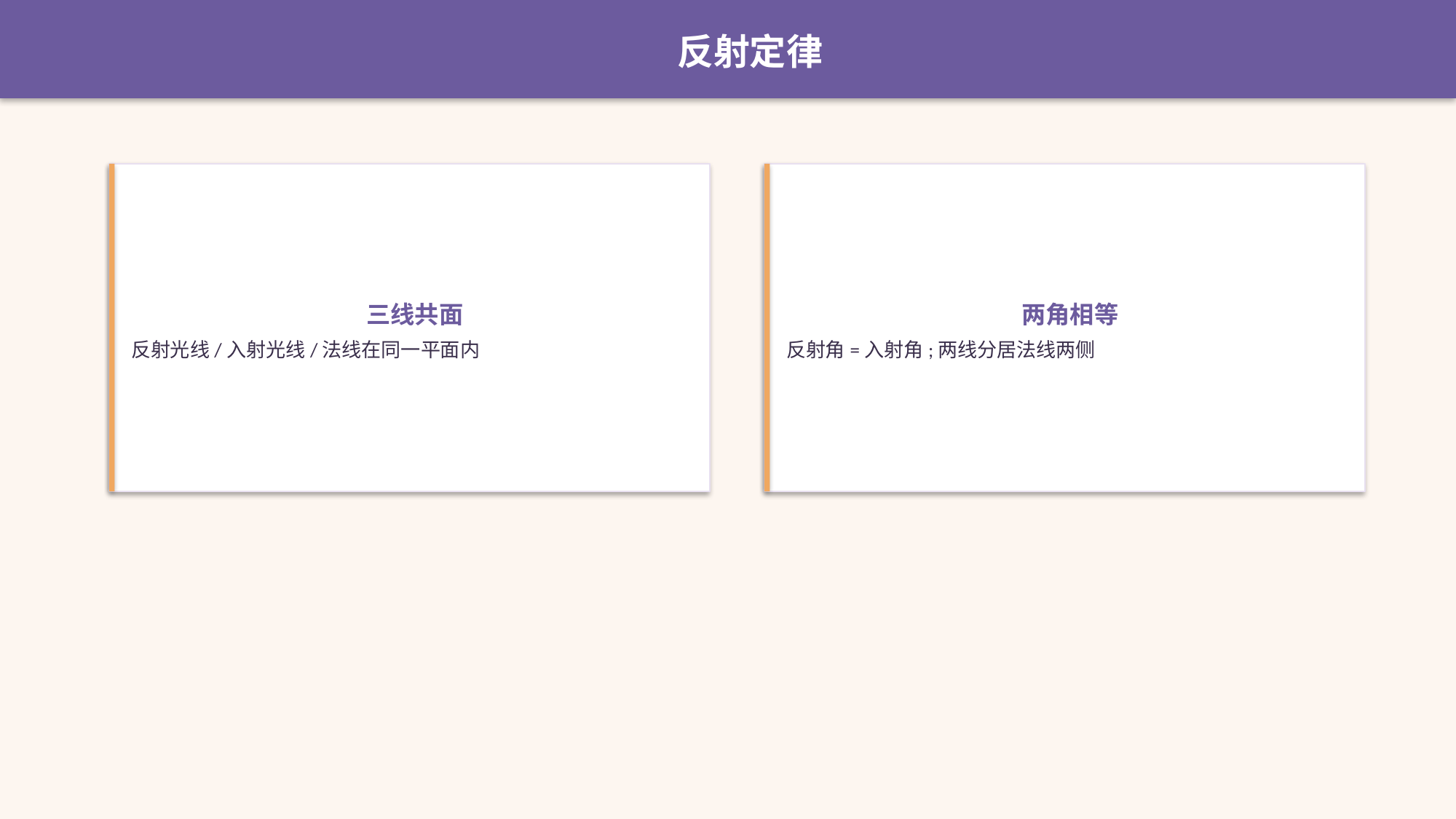

反射定律
三线共面
反射光线/入射光线/法线在同一平面内

两角相等
反射角=入射角;两线分居法线两侧